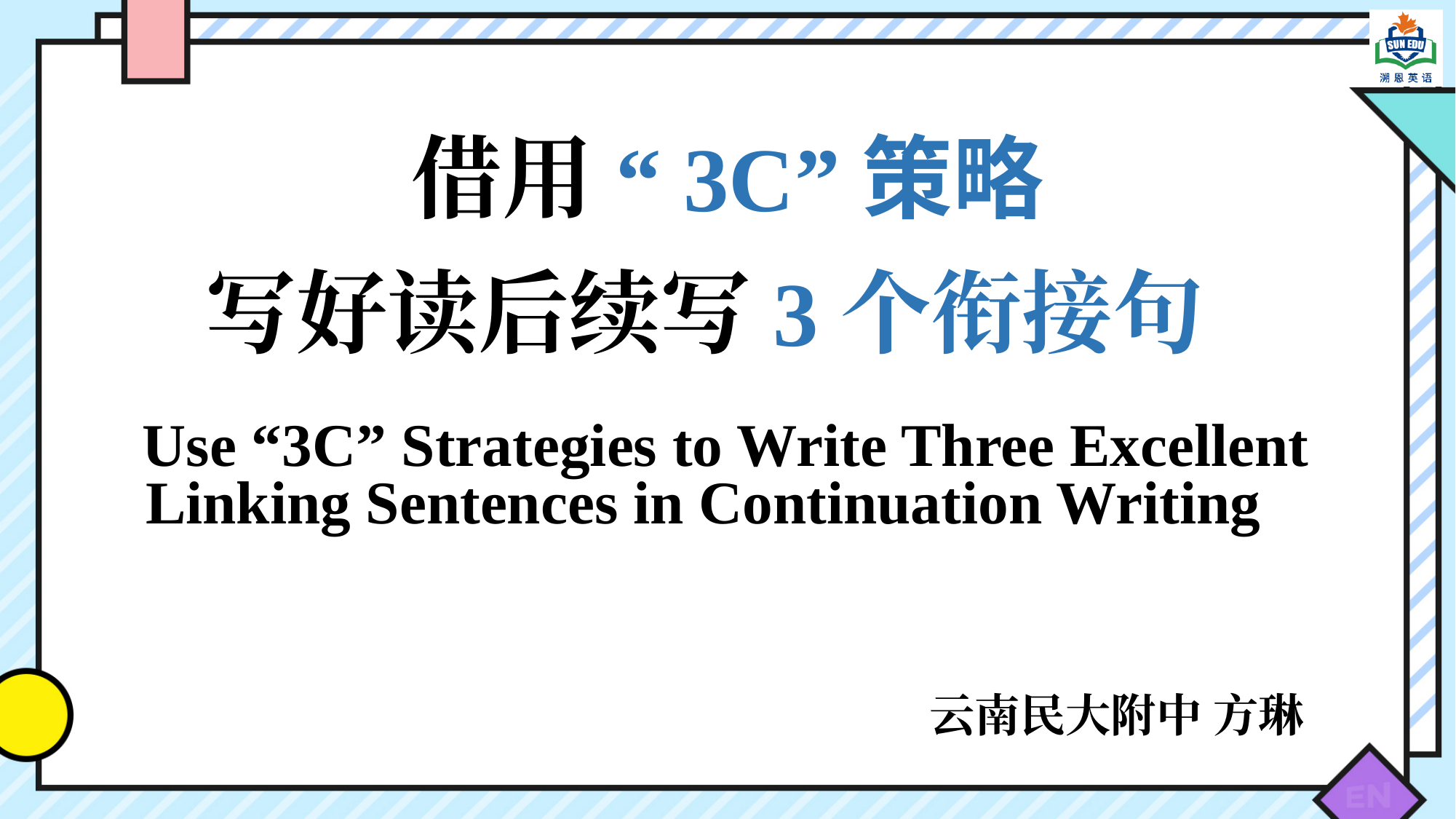

借用 “3C”策略
写好读后续写3个衔接句
Use “3C” Strategies to Write Three Excellent Linking Sentences in Continuation Writing
云南民大附中 方琳